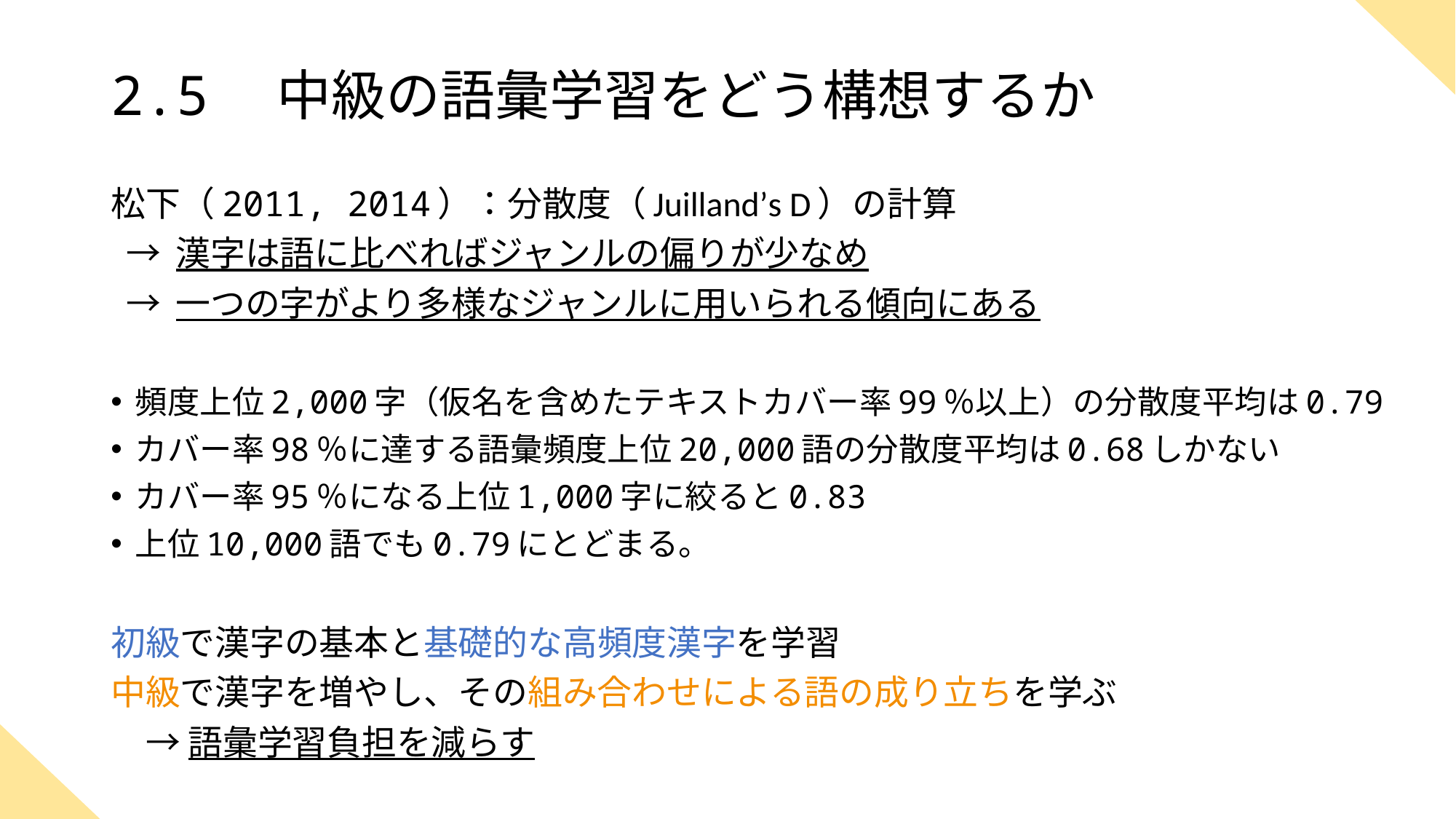

# 2.5　中級の語彙学習をどう構想するか
松下（2011, 2014）：分散度（Juilland’s D）の計算
  → 漢字は語に比べればジャンルの偏りが少なめ
  → 一つの字がより多様なジャンルに用いられる傾向にある

頻度上位2,000字（仮名を含めたテキストカバー率99％以上）の分散度平均は0.79
カバー率98％に達する語彙頻度上位20,000語の分散度平均は0.68しかない
カバー率95％になる上位1,000字に絞ると0.83
上位10,000語でも0.79にとどまる。

初級で漢字の基本と基礎的な高頻度漢字を学習
中級で漢字を増やし、その組み合わせによる語の成り立ちを学ぶ
　→ 語彙学習負担を減らす